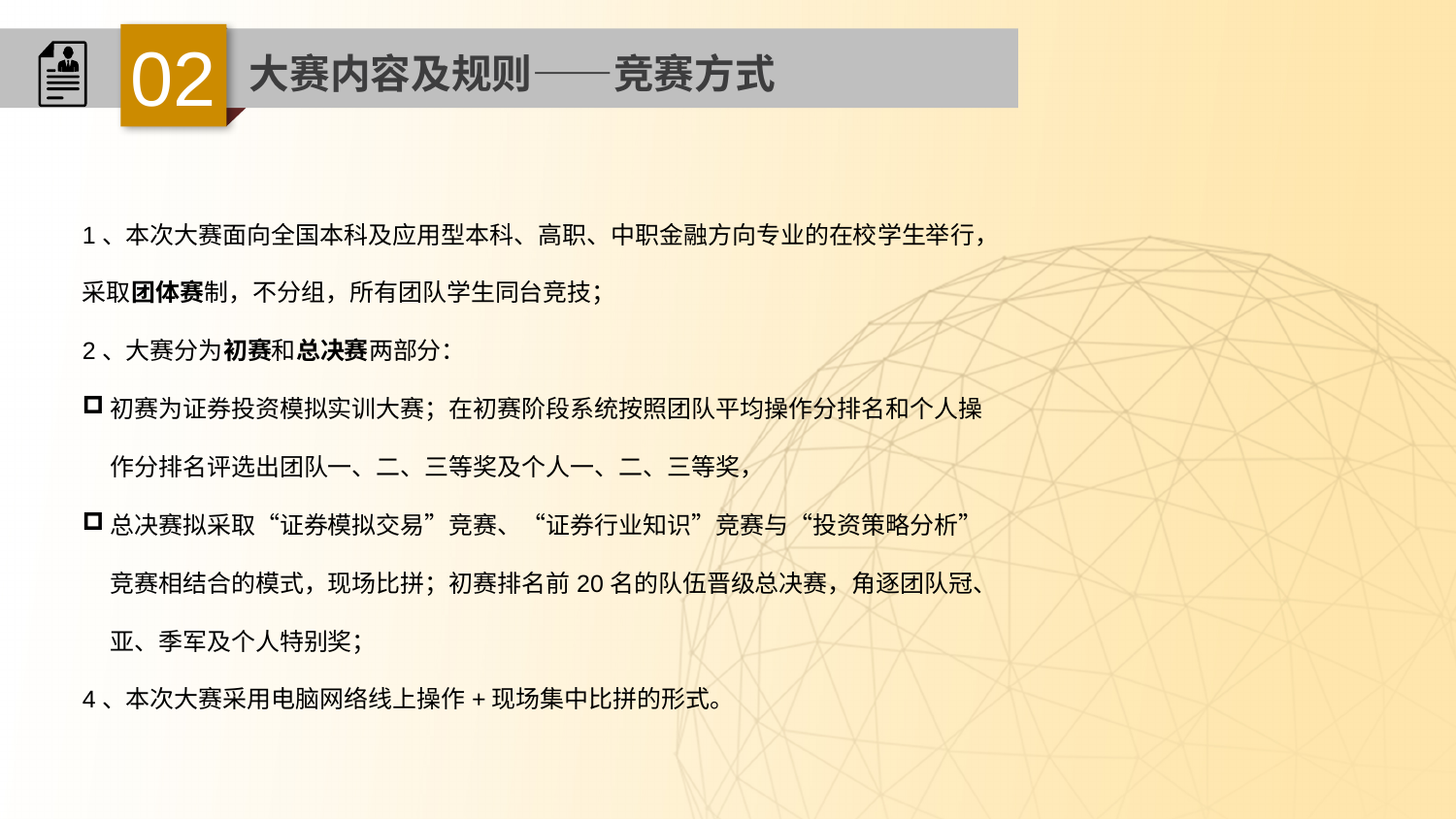

02

大赛内容及规则——竞赛方式

1、本次大赛面向全国本科及应用型本科、高职、中职金融方向专业的在校学生举行，采取团体赛制，不分组，所有团队学生同台竞技；
2、大赛分为初赛和总决赛两部分：
初赛为证券投资模拟实训大赛；在初赛阶段系统按照团队平均操作分排名和个人操作分排名评选出团队一、二、三等奖及个人一、二、三等奖，
总决赛拟采取“证券模拟交易”竞赛、“证券行业知识”竞赛与“投资策略分析”竞赛相结合的模式，现场比拼；初赛排名前20名的队伍晋级总决赛，角逐团队冠、亚、季军及个人特别奖；
4、本次大赛采用电脑网络线上操作+现场集中比拼的形式。